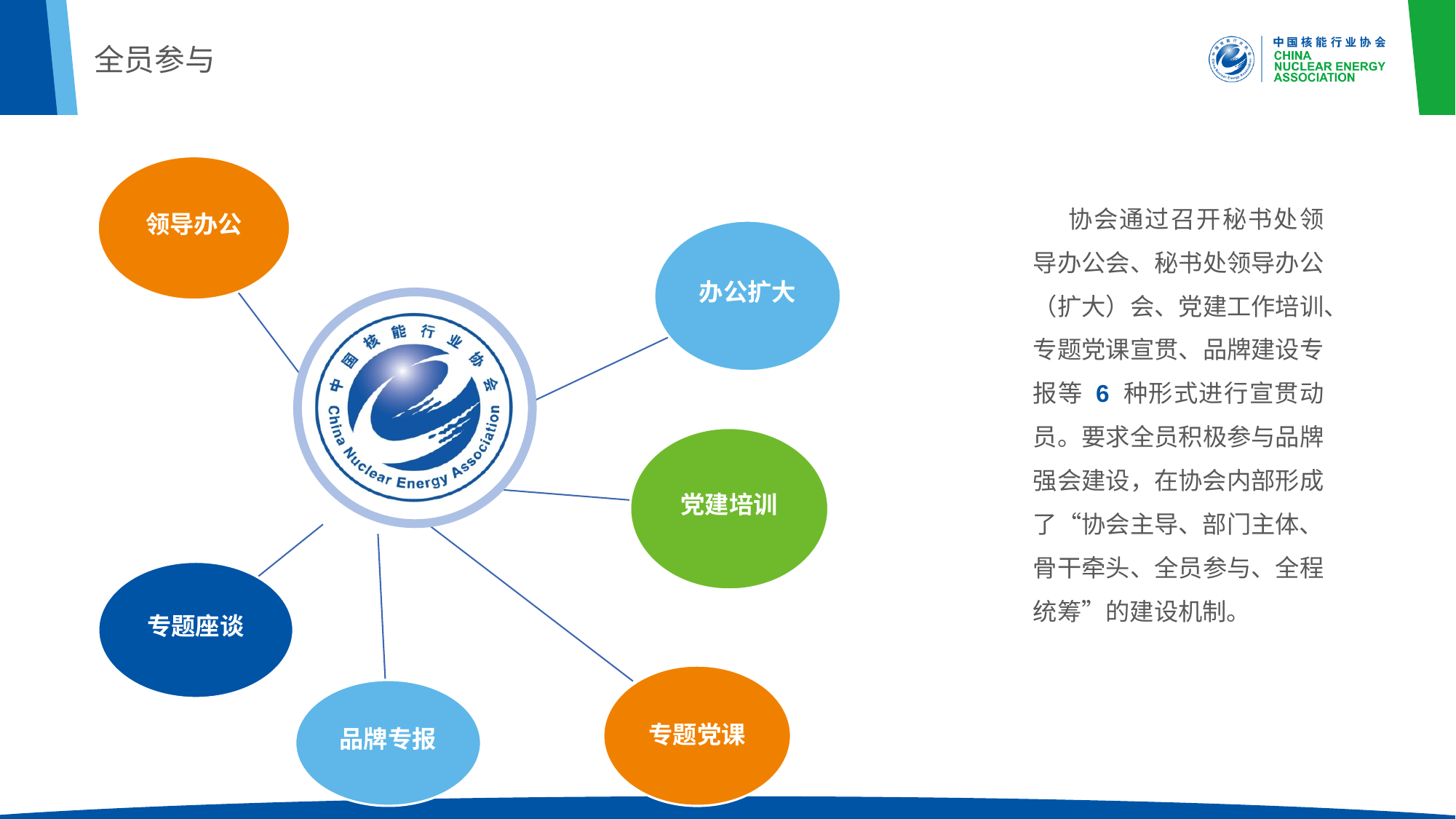

全员参与
领导办公
专题座谈
办公扩大
党建培训
专题党课
品牌专报
信息化
    协会通过召开秘书处领导办公会、秘书处领导办公（扩大）会、党建工作培训、专题党课宣贯、品牌建设专报等 6 种形式进行宣贯动员。要求全员积极参与品牌强会建设，在协会内部形成了“协会主导、部门主体、骨干牵头、全员参与、全程统筹”的建设机制。